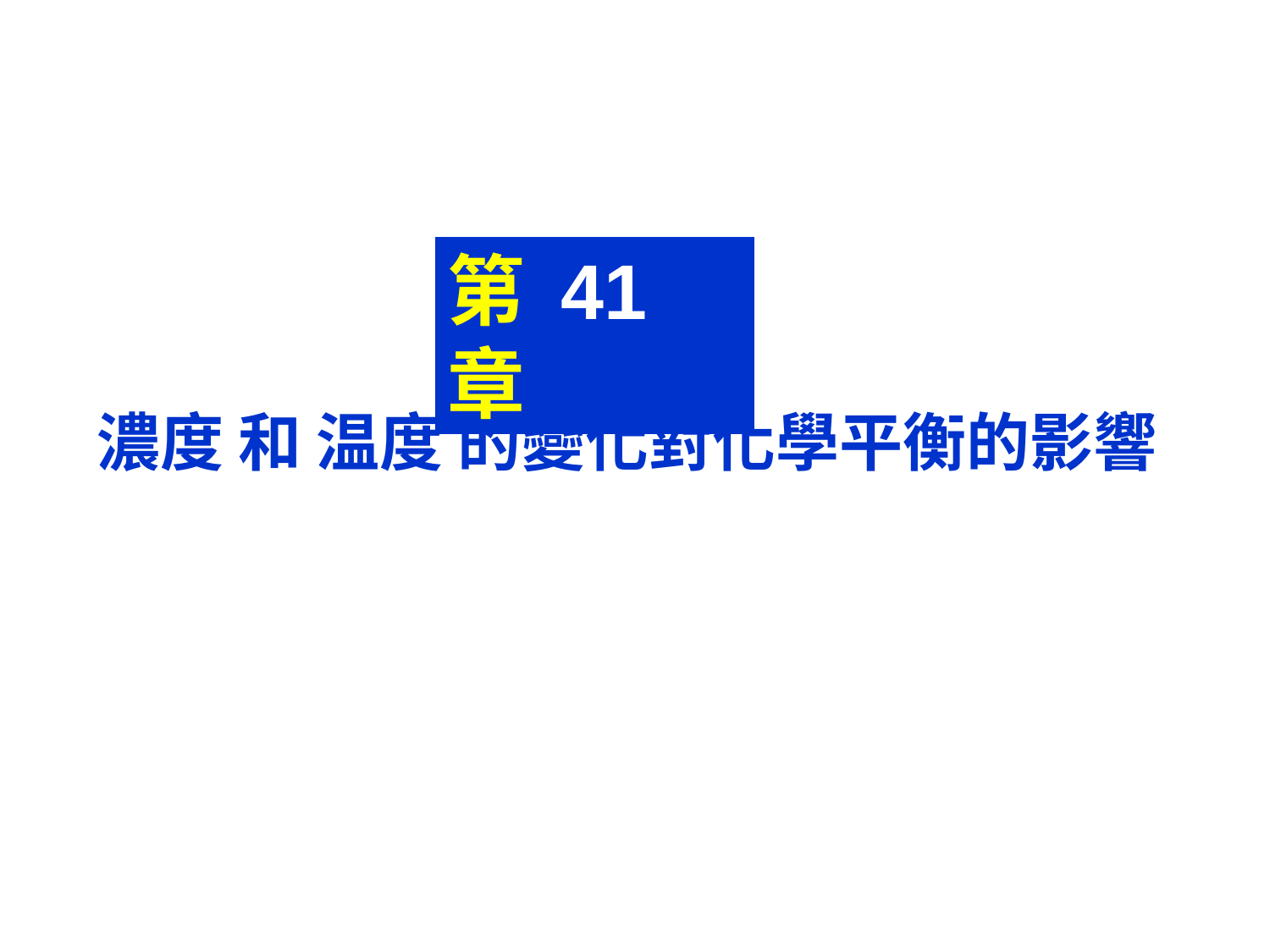

第 41 章
濃度 和 温度 的變化對化學平衡的影響